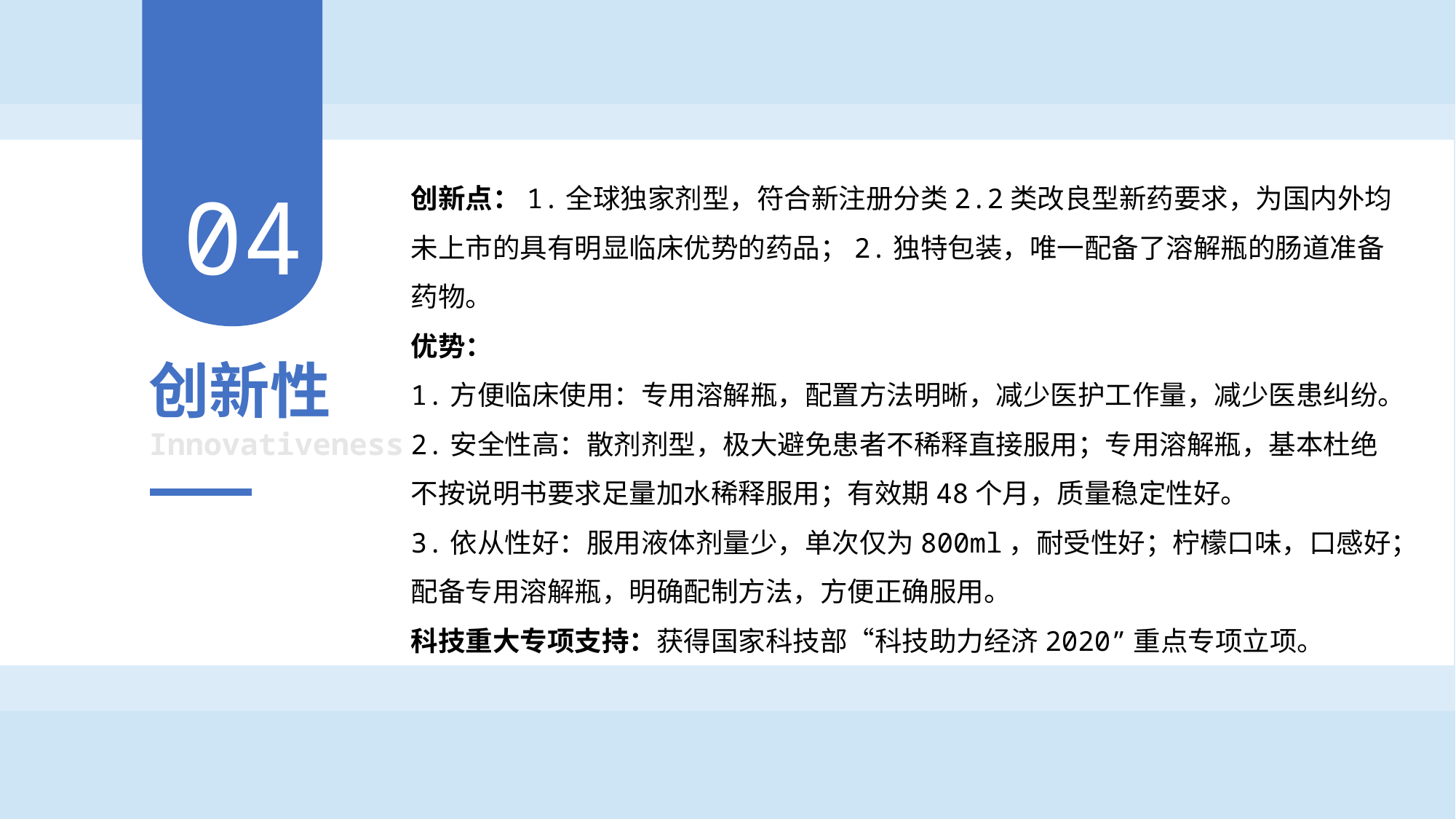

创新点：1.全球独家剂型，符合新注册分类2.2类改良型新药要求，为国内外均未上市的具有明显临床优势的药品；2.独特包装，唯一配备了溶解瓶的肠道准备药物。
优势：
1.方便临床使用：专用溶解瓶，配置方法明晰，减少医护工作量，减少医患纠纷。
2.安全性高：散剂剂型，极大避免患者不稀释直接服用；专用溶解瓶，基本杜绝不按说明书要求足量加水稀释服用；有效期48个月，质量稳定性好。
3.依从性好：服用液体剂量少，单次仅为800ml，耐受性好；柠檬口味，口感好；配备专用溶解瓶，明确配制方法，方便正确服用。
科技重大专项支持：获得国家科技部“科技助力经济2020”重点专项立项。
04
创新性
Innovativeness